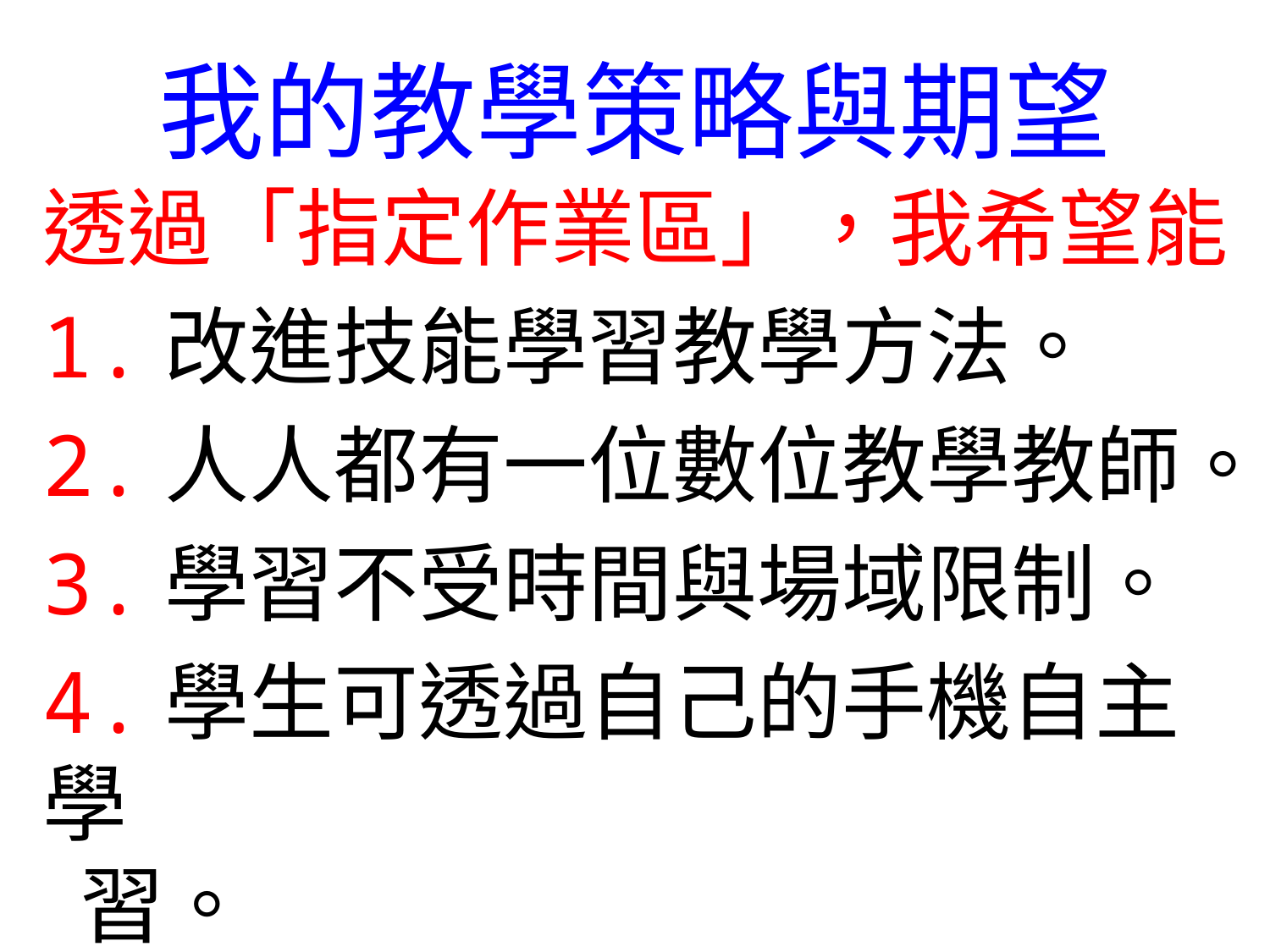

# 我的教學策略與期望
透過「指定作業區」，我希望能
1.改進技能學習教學方法。
2.人人都有一位數位教學教師。
3.學習不受時間與場域限制。
4.學生可透過自己的手機自主學
  習。